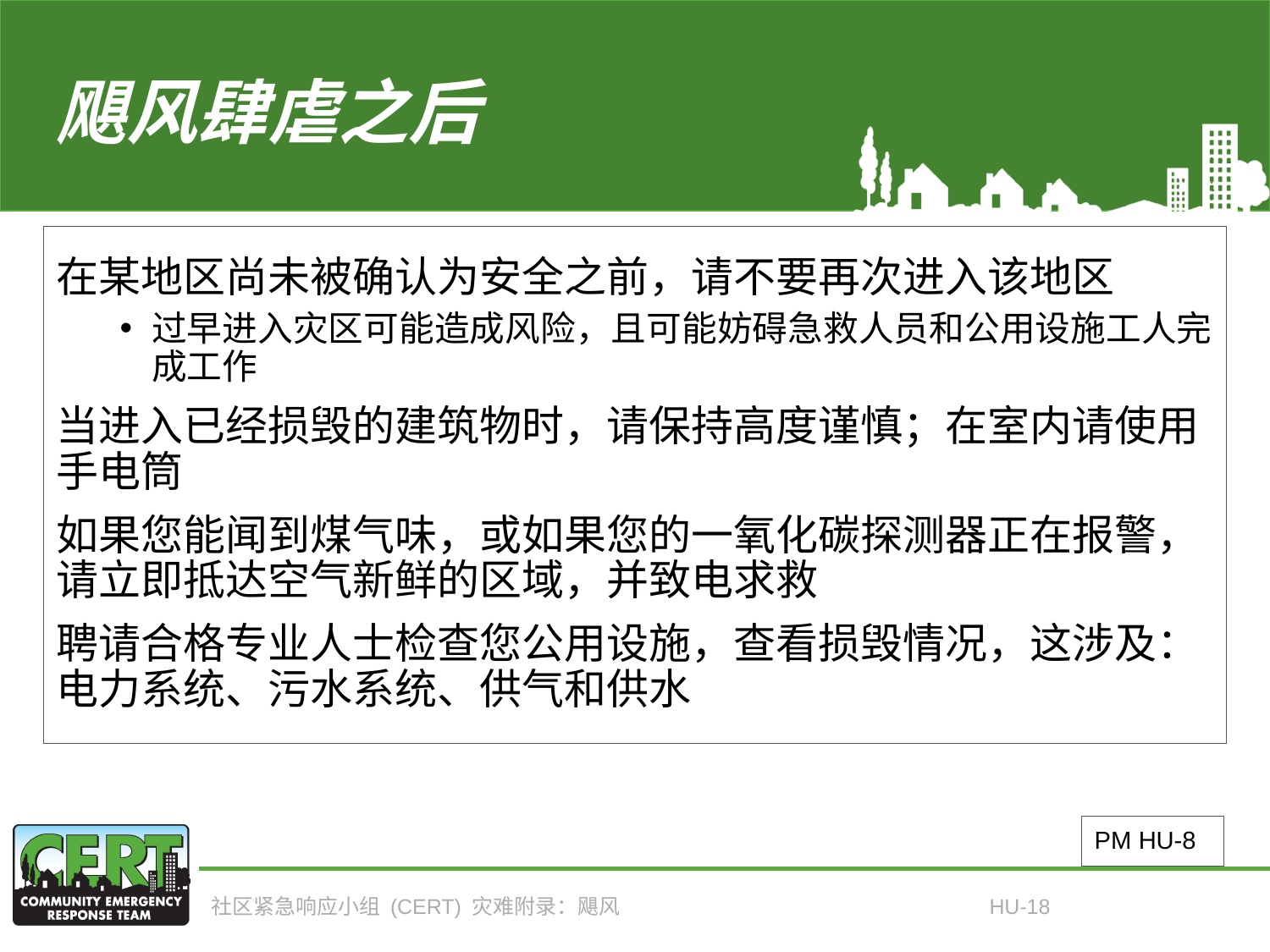

# 飓风肆虐之后
在某地区尚未被确认为安全之前，请不要再次进入该地区
过早进入灾区可能造成风险，且可能妨碍急救人员和公用设施工人完成工作
当进入已经损毁的建筑物时，请保持高度谨慎；在室内请使用手电筒
如果您能闻到煤气味，或如果您的一氧化碳探测器正在报警，请立即抵达空气新鲜的区域，并致电求救
聘请合格专业人士检查您公用设施，查看损毁情况，这涉及：电力系统、污水系统、供气和供水
PM HU-8
社区紧急响应小组 (CERT) 灾难附录：飓风
HU-18